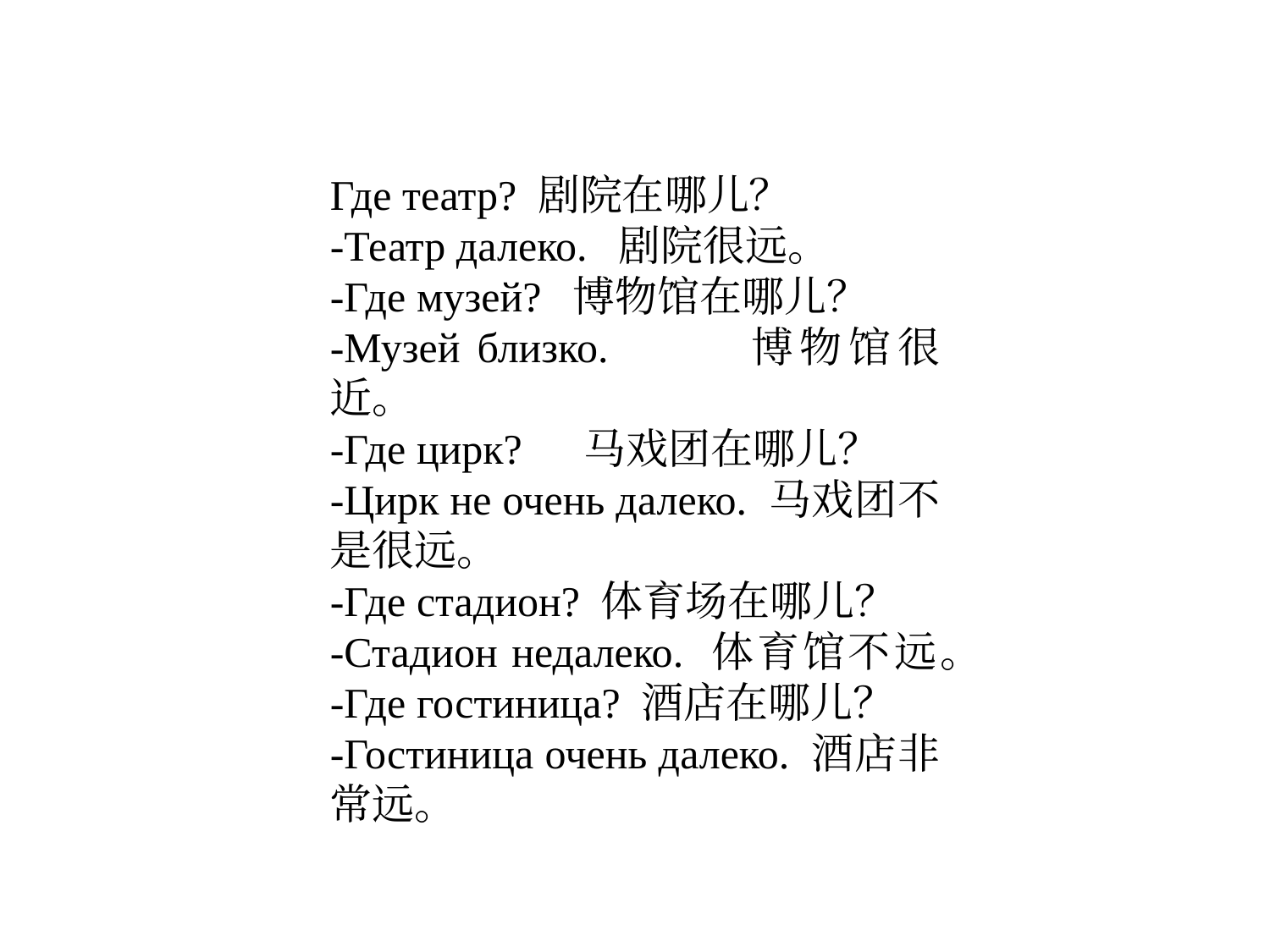

Где театр? 剧院在哪儿？
-Театр далеко.  剧院很远。
-Где музей?  博物馆在哪儿？
-Музей близко.	 博物馆很近。
-Где цирк?	马戏团在哪儿？
-Цирк не очень далеко. 马戏团不是很远。
-Где стадион? 体育场在哪儿？
-Стадион недалеко. 体育馆不远。
-Где гостиница? 酒店在哪儿？
-Гостиница очень далеко. 酒店非常远。